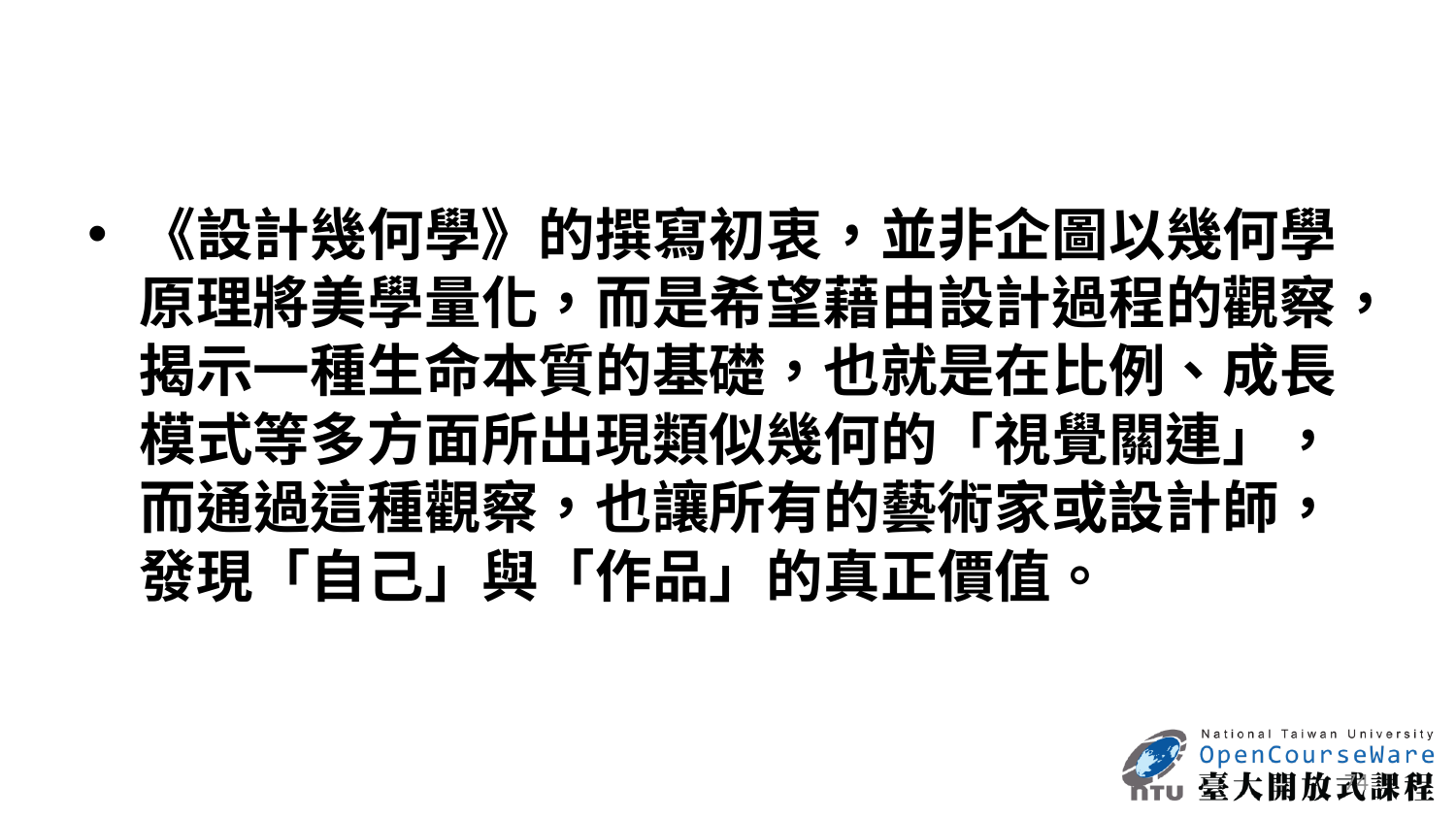

《設計幾何學》的撰寫初衷，並非企圖以幾何學原理將美學量化，而是希望藉由設計過程的觀察，揭示一種生命本質的基礎，也就是在比例、成長模式等多方面所出現類似幾何的「視覺關連」，而通過這種觀察，也讓所有的藝術家或設計師，發現「自己」與「作品」的真正價值。

74